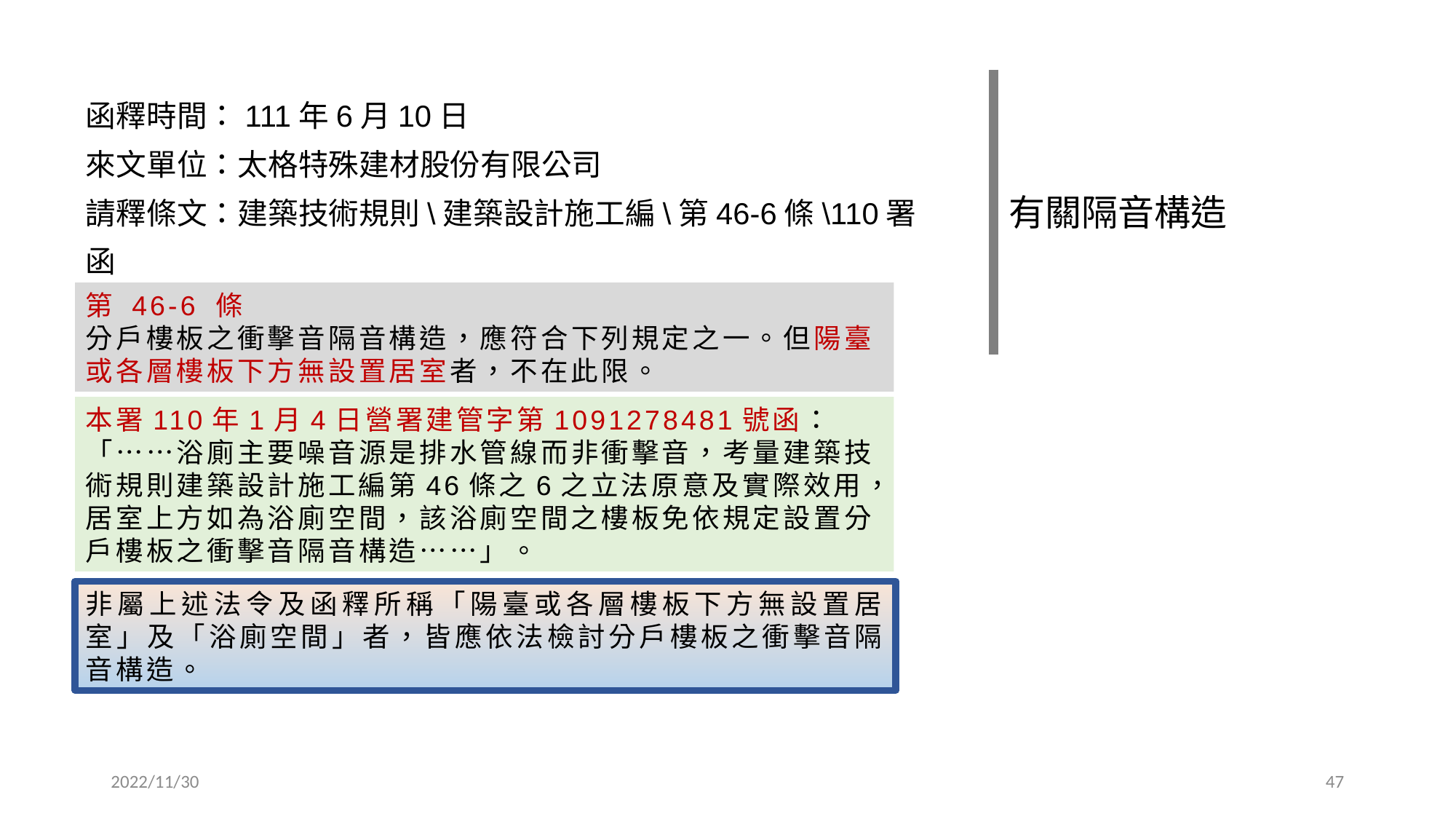

有關基地地面
有關停車空間
有關隔音構造
有關衛生設備
有關昇降設備
函釋時間：111年6月10日
來文單位：太格特殊建材股份有限公司
請釋條文：建築技術規則\建築設計施工編\第46-6條\110署函
請釋摘要：衝擊音隔音構造檢討\分戶樓板\廚具及中島下方
第 46-6 條
分戶樓板之衝擊音隔音構造，應符合下列規定之一。但陽臺或各層樓板下方無設置居室者，不在此限。
本署110年1月4日營署建管字第1091278481號函：「……浴廁主要噪音源是排水管線而非衝擊音，考量建築技術規則建築設計施工編第46條之6之立法原意及實際效用，居室上方如為浴廁空間，該浴廁空間之樓板免依規定設置分戶樓板之衝擊音隔音構造……」。
非屬上述法令及函釋所稱「陽臺或各層樓板下方無設置居室」及「浴廁空間」者，皆應依法檢討分戶樓板之衝擊音隔音構造。
2022/11/30
47